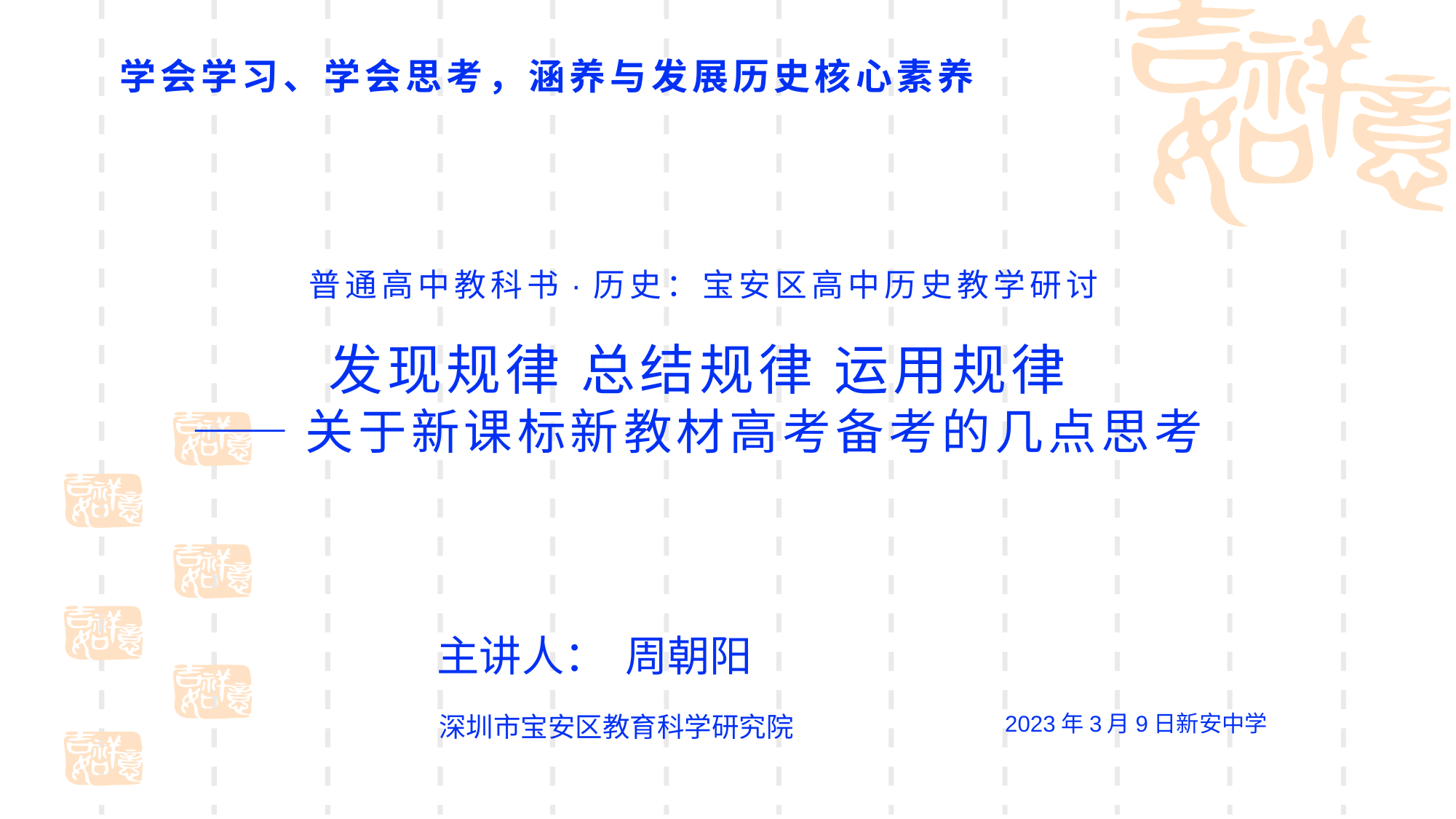

学会学习、学会思考，涵养与发展历史核心素养
普通高中教科书·历史：宝安区高中历史教学研讨
发现规律 总结规律 运用规律
——关于新课标新教材高考备考的几点思考
主讲人：  周朝阳
2023年3月9日新安中学
深圳市宝安区教育科学研究院